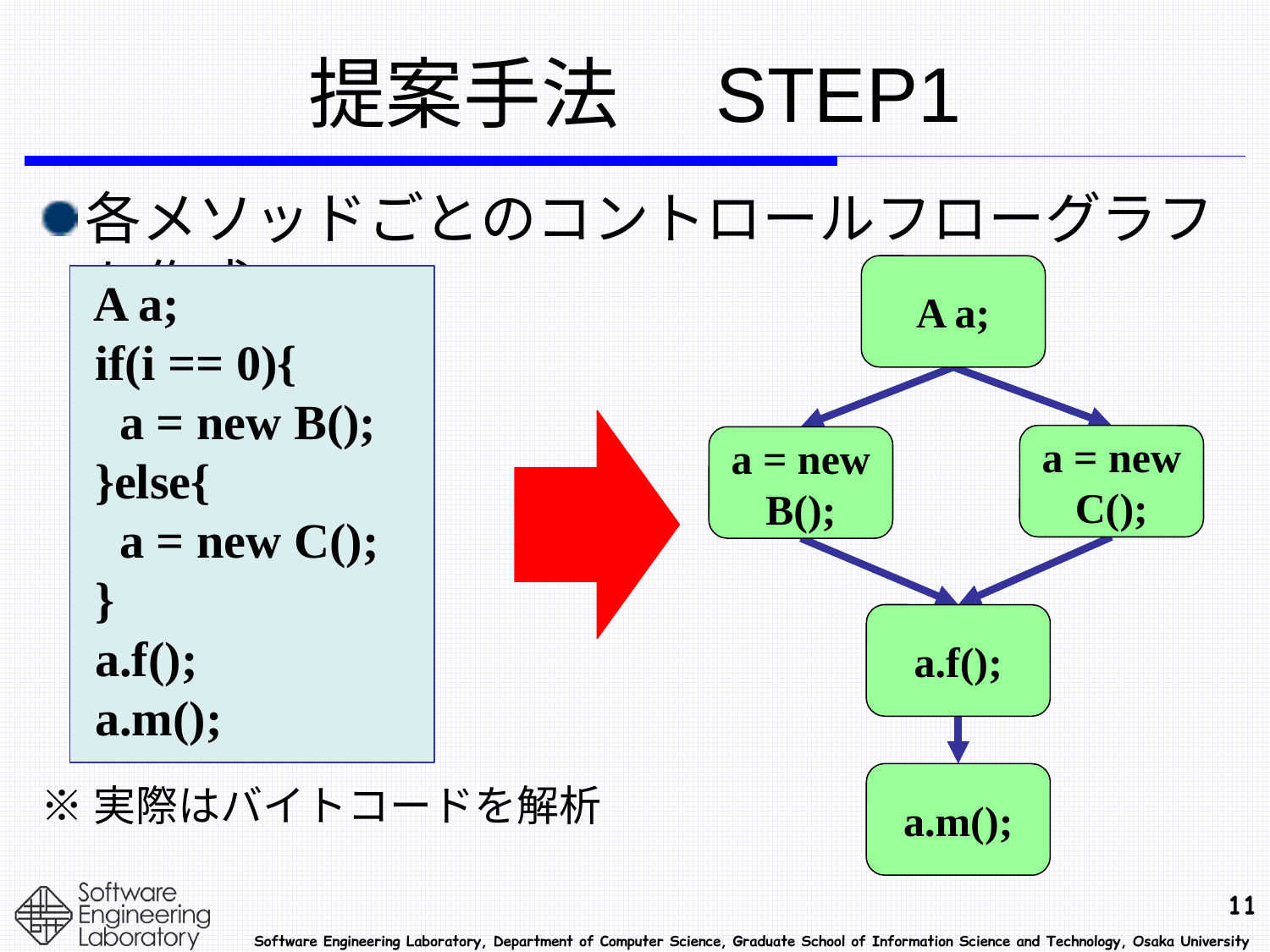

# 提案手法　STEP1
各メソッドごとのコントロールフローグラフを作成
A a;
a = new C();
a = new B();
a.f();
a.m();
 A a;
 if(i == 0){
   a = new B();
 }else{
   a = new C();
 }
 a.f();
 a.m();

※実際はバイトコードを解析